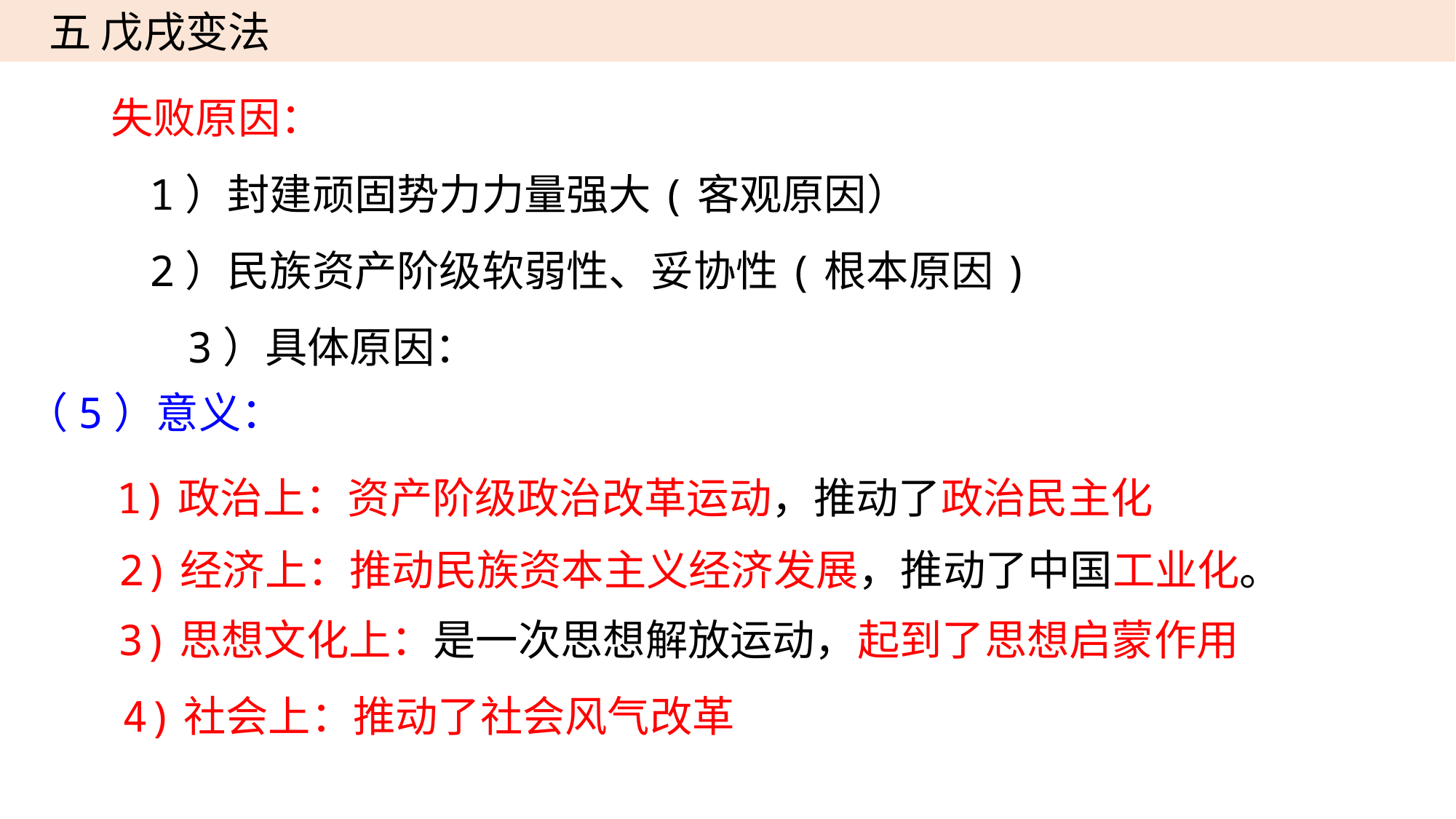

五 戊戌变法
失败原因：
   1）封建顽固势力力量强大(客观原因）
   2）民族资产阶级软弱性、妥协性(根本原因)
   3）具体原因：
（5）意义：
1)政治上：资产阶级政治改革运动，推动了政治民主化
2)经济上：推动民族资本主义经济发展，推动了中国工业化。
3)思想文化上：是一次思想解放运动，起到了思想启蒙作用
4)社会上：推动了社会风气改革